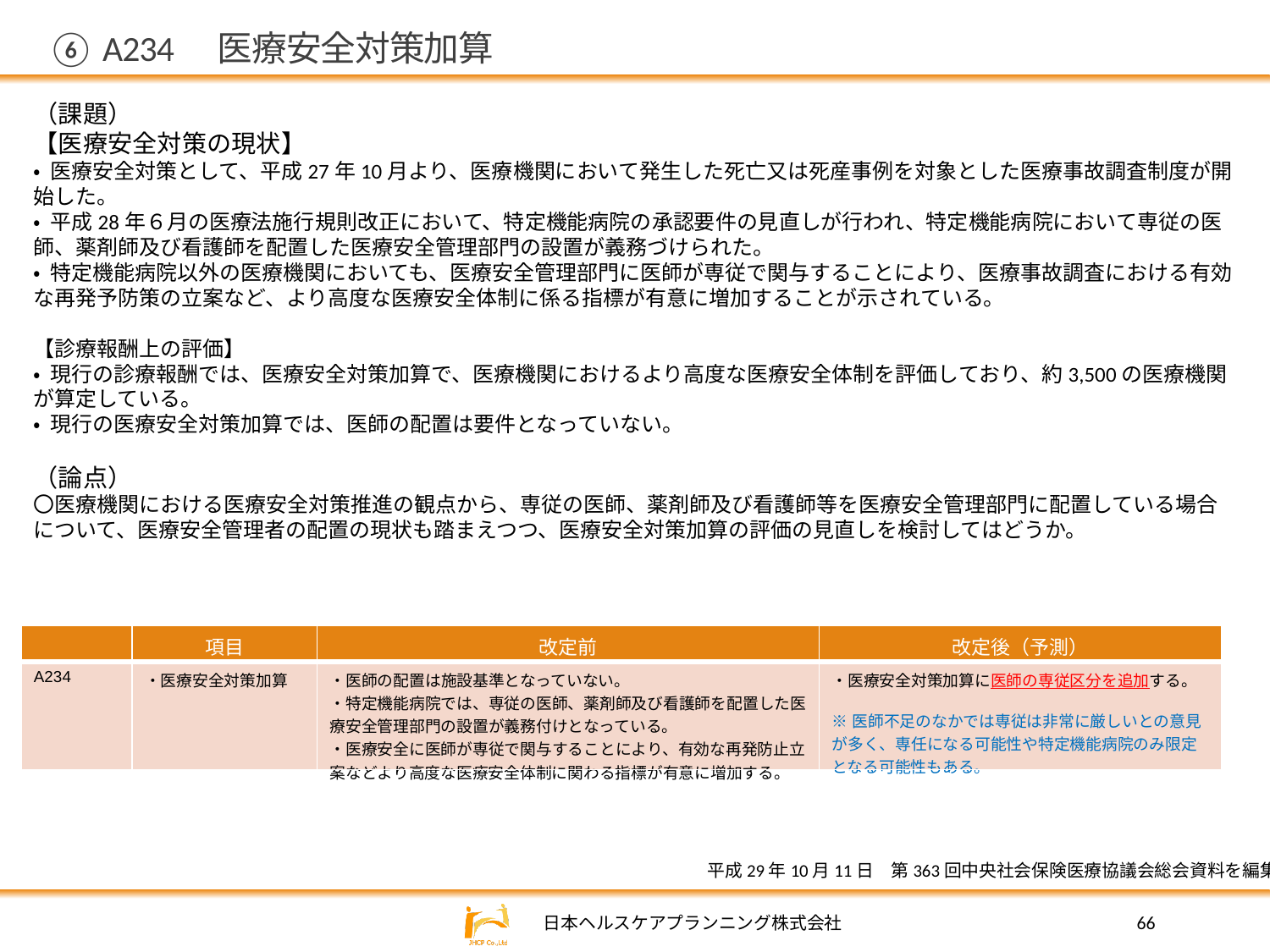

# ⑥ A234　医療安全対策加算
（課題）
【医療安全対策の現状】
• 医療安全対策として、平成27年10月より、医療機関において発生した死亡又は死産事例を対象とした医療事故調査制度が開始した。
• 平成28年６月の医療法施行規則改正において、特定機能病院の承認要件の見直しが行われ、特定機能病院において専従の医師、薬剤師及び看護師を配置した医療安全管理部門の設置が義務づけられた。
• 特定機能病院以外の医療機関においても、医療安全管理部門に医師が専従で関与することにより、医療事故調査における有効な再発予防策の立案など、より高度な医療安全体制に係る指標が有意に増加することが示されている。

【診療報酬上の評価】
• 現行の診療報酬では、医療安全対策加算で、医療機関におけるより高度な医療安全体制を評価しており、約3,500の医療機関が算定している。
• 現行の医療安全対策加算では、医師の配置は要件となっていない。

（論点）
〇医療機関における医療安全対策推進の観点から、専従の医師、薬剤師及び看護師等を医療安全管理部門に配置している場合について、医療安全管理者の配置の現状も踏まえつつ、医療安全対策加算の評価の見直しを検討してはどうか。

|  | 項目 | 改定前 | 改定後（予測） |
| --- | --- | --- | --- |
| A234 | ・医療安全対策加算 | ・医師の配置は施設基準となっていない。 ・特定機能病院では、専従の医師、薬剤師及び看護師を配置した医療安全管理部門の設置が義務付けとなっている。 ・医療安全に医師が専従で関与することにより、有効な再発防止立案などより高度な医療安全体制に関わる指標が有意に増加する。 | ・医療安全対策加算に医師の専従区分を追加する。 ※医師不足のなかでは専従は非常に厳しいとの意見が多く、専任になる可能性や特定機能病院のみ限定となる可能性もある。 |
平成29年10月11日　第363回中央社会保険医療協議会総会資料を編集
66